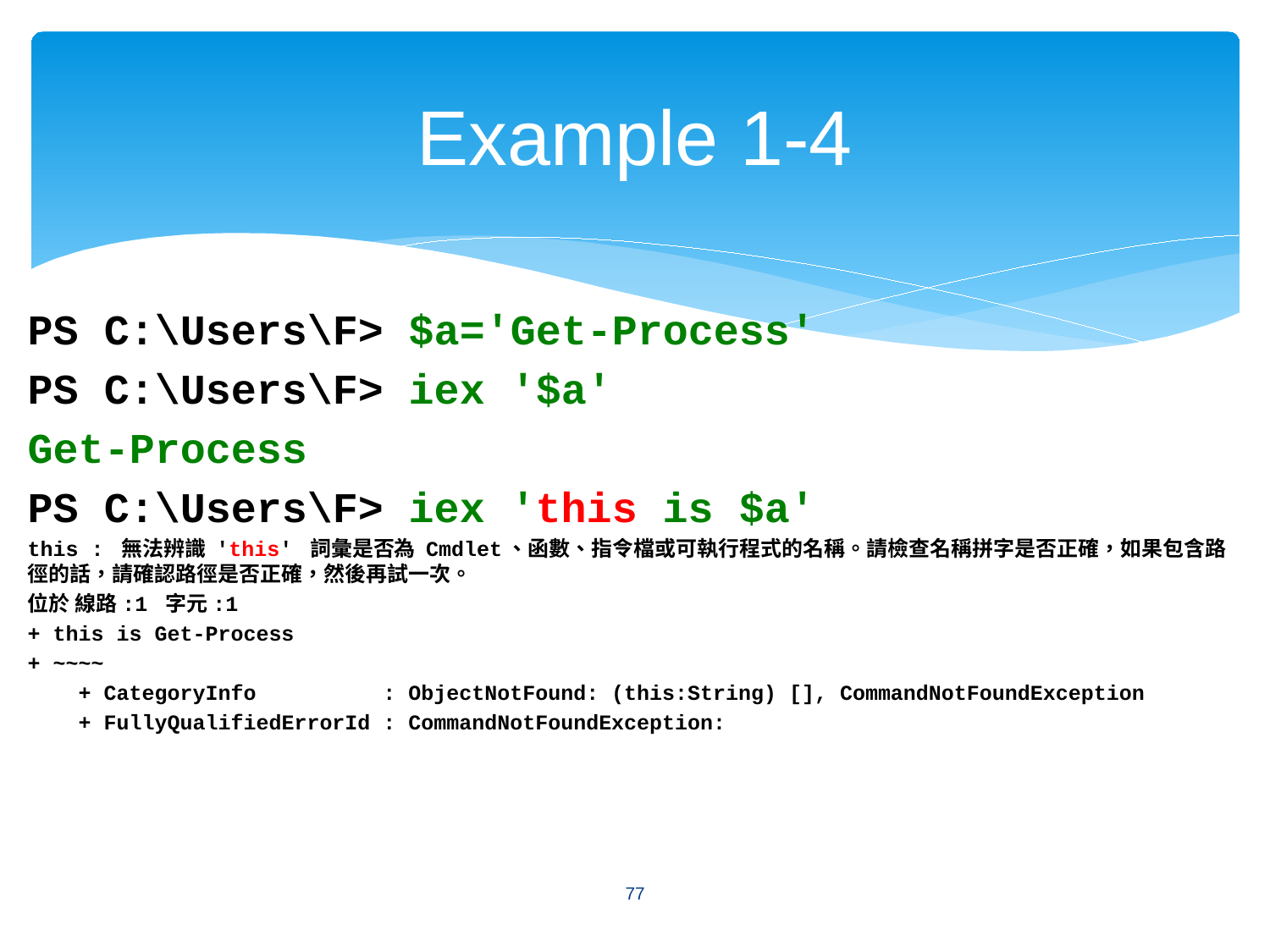

# Example 1-4
PS C:\Users\F> $a='Get-Process'
PS C:\Users\F> iex '$a'
Get-Process
PS C:\Users\F> iex 'this is $a'
this : 無法辨識 'this' 詞彙是否為 Cmdlet、函數、指令檔或可執行程式的名稱。請檢查名稱拼字是否正確，如果包含路徑的話，請確認路徑是否正確，然後再試一次。
位於 線路:1 字元:1
+ this is Get-Process
+ ~~~~
    + CategoryInfo          : ObjectNotFound: (this:String) [], CommandNotFoundException
    + FullyQualifiedErrorId : CommandNotFoundException:
77